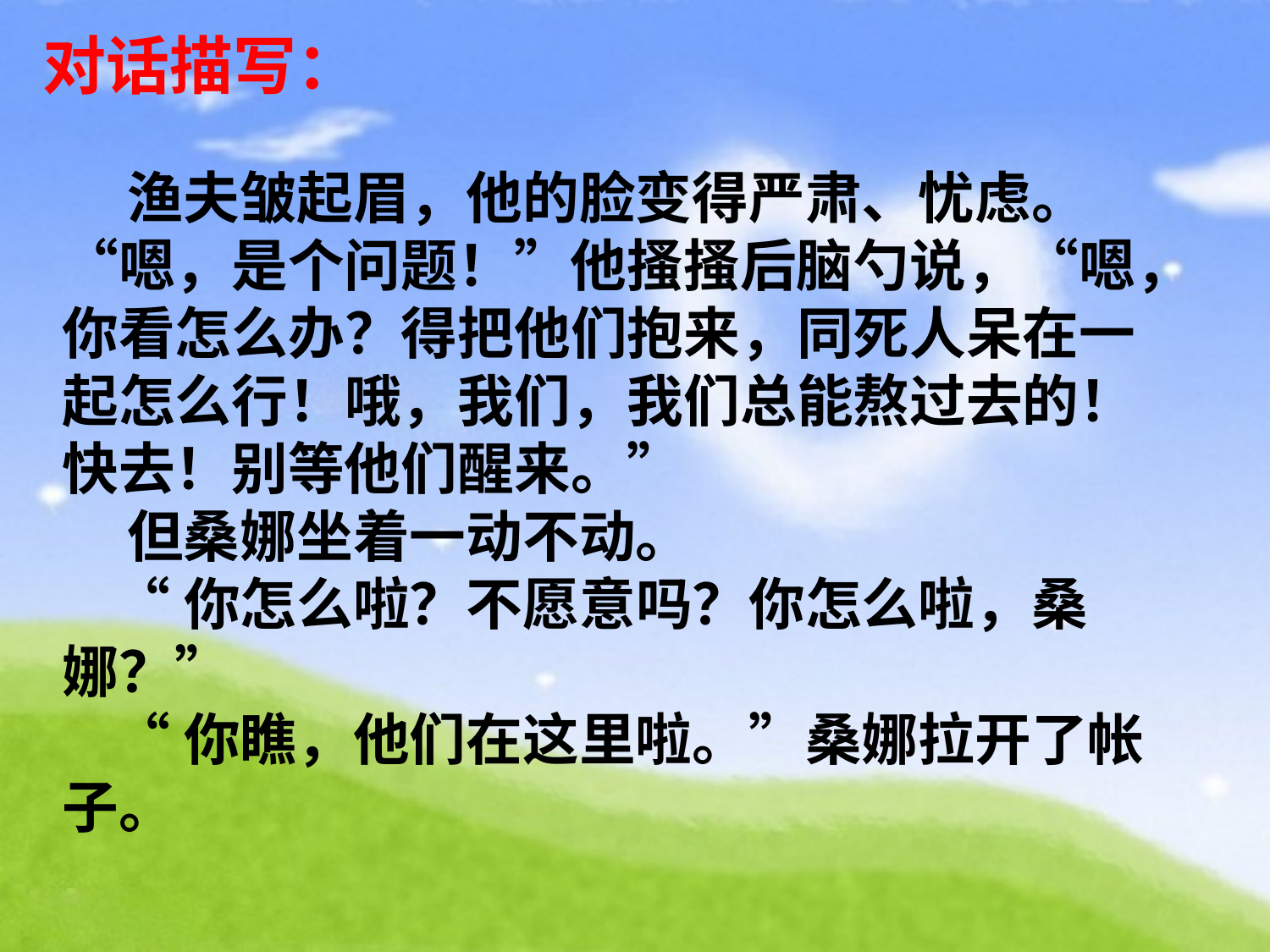

对话描写：
    渔夫皱起眉，他的脸变得严肃、忧虑。“嗯，是个问题！”他搔搔后脑勺说，“嗯，你看怎么办？得把他们抱来，同死人呆在一起怎么行！哦，我们，我们总能熬过去的！快去！别等他们醒来。”
    但桑娜坐着一动不动。
    “你怎么啦？不愿意吗？你怎么啦，桑娜？”
    “你瞧，他们在这里啦。”桑娜拉开了帐子。